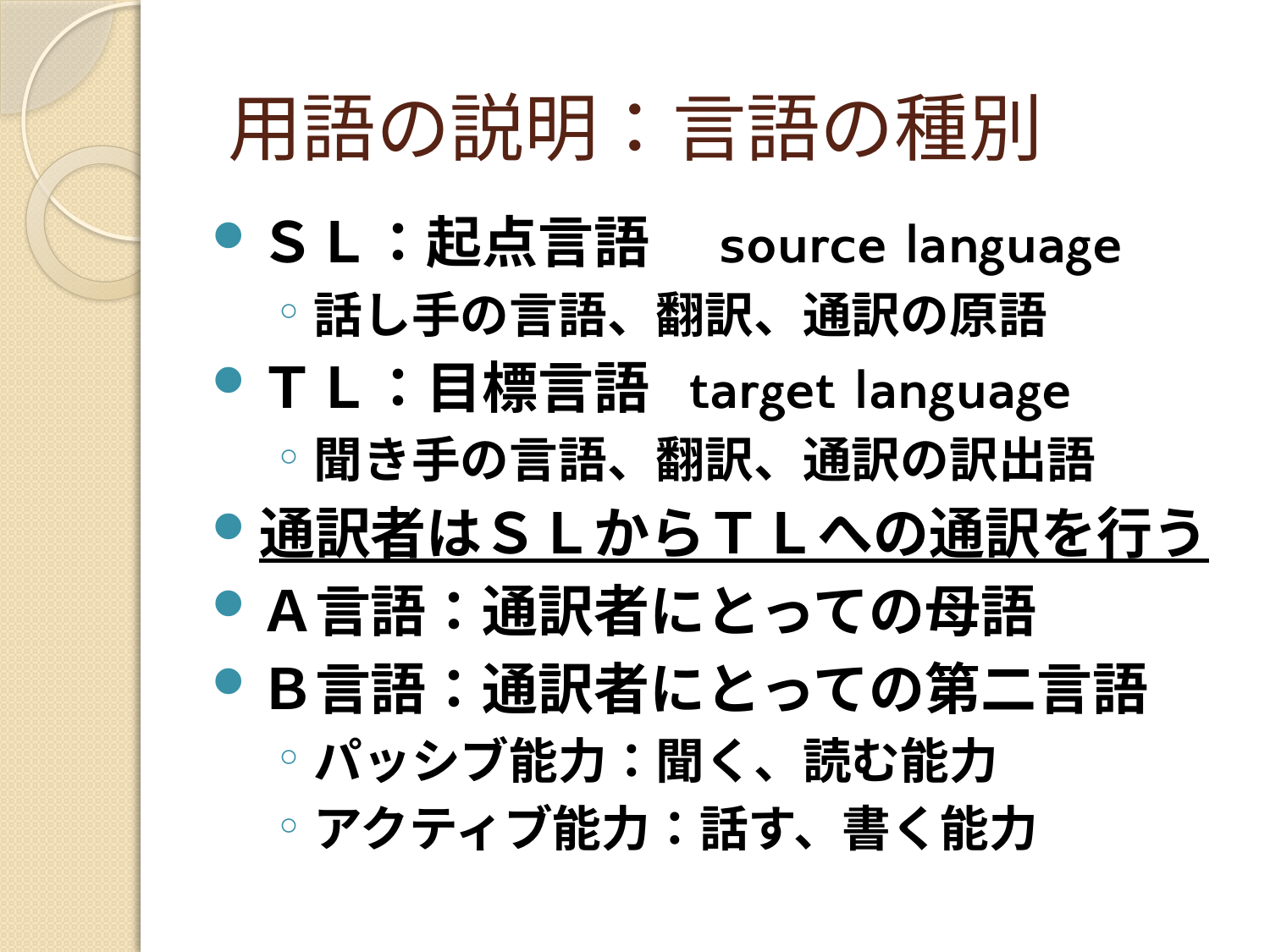

# 用語の説明：言語の種別
ＳＬ：起点言語　source language
話し手の言語、翻訳、通訳の原語
ＴＬ：目標言語  target language
聞き手の言語、翻訳、通訳の訳出語
通訳者はＳＬからＴＬへの通訳を行う
Ａ言語：通訳者にとっての母語
Ｂ言語：通訳者にとっての第二言語
パッシブ能力：聞く、読む能力
アクティブ能力：話す、書く能力